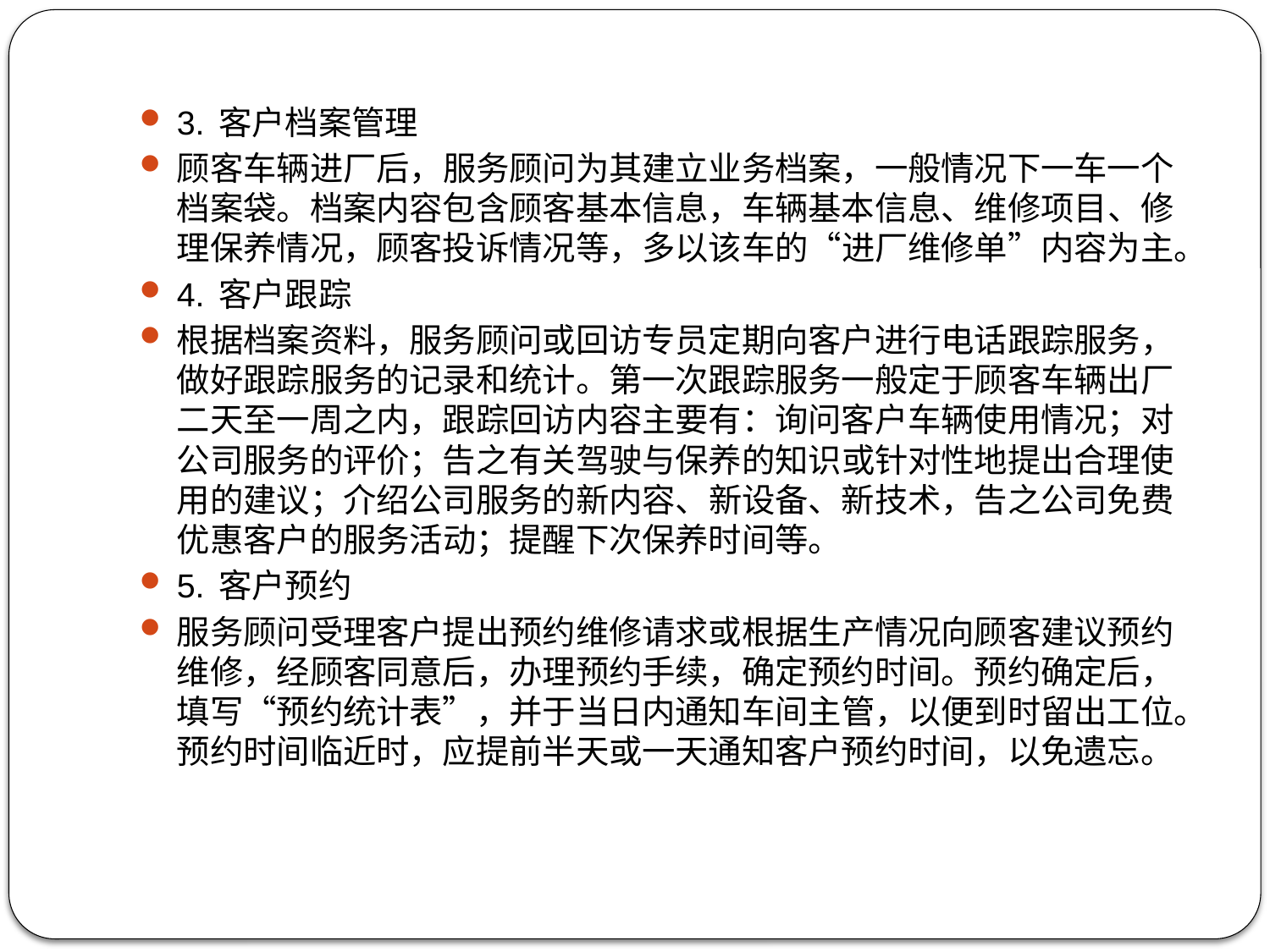

3. 客户档案管理
顾客车辆进厂后，服务顾问为其建立业务档案，一般情况下一车一个档案袋。档案内容包含顾客基本信息，车辆基本信息、维修项目、修理保养情况，顾客投诉情况等，多以该车的“进厂维修单”内容为主。
4. 客户跟踪
根据档案资料，服务顾问或回访专员定期向客户进行电话跟踪服务，做好跟踪服务的记录和统计。第一次跟踪服务一般定于顾客车辆出厂二天至一周之内，跟踪回访内容主要有：询问客户车辆使用情况；对公司服务的评价；告之有关驾驶与保养的知识或针对性地提出合理使用的建议；介绍公司服务的新内容、新设备、新技术，告之公司免费优惠客户的服务活动；提醒下次保养时间等。
5. 客户预约
服务顾问受理客户提出预约维修请求或根据生产情况向顾客建议预约维修，经顾客同意后，办理预约手续，确定预约时间。预约确定后，填写“预约统计表”，并于当日内通知车间主管，以便到时留出工位。预约时间临近时，应提前半天或一天通知客户预约时间，以免遗忘。